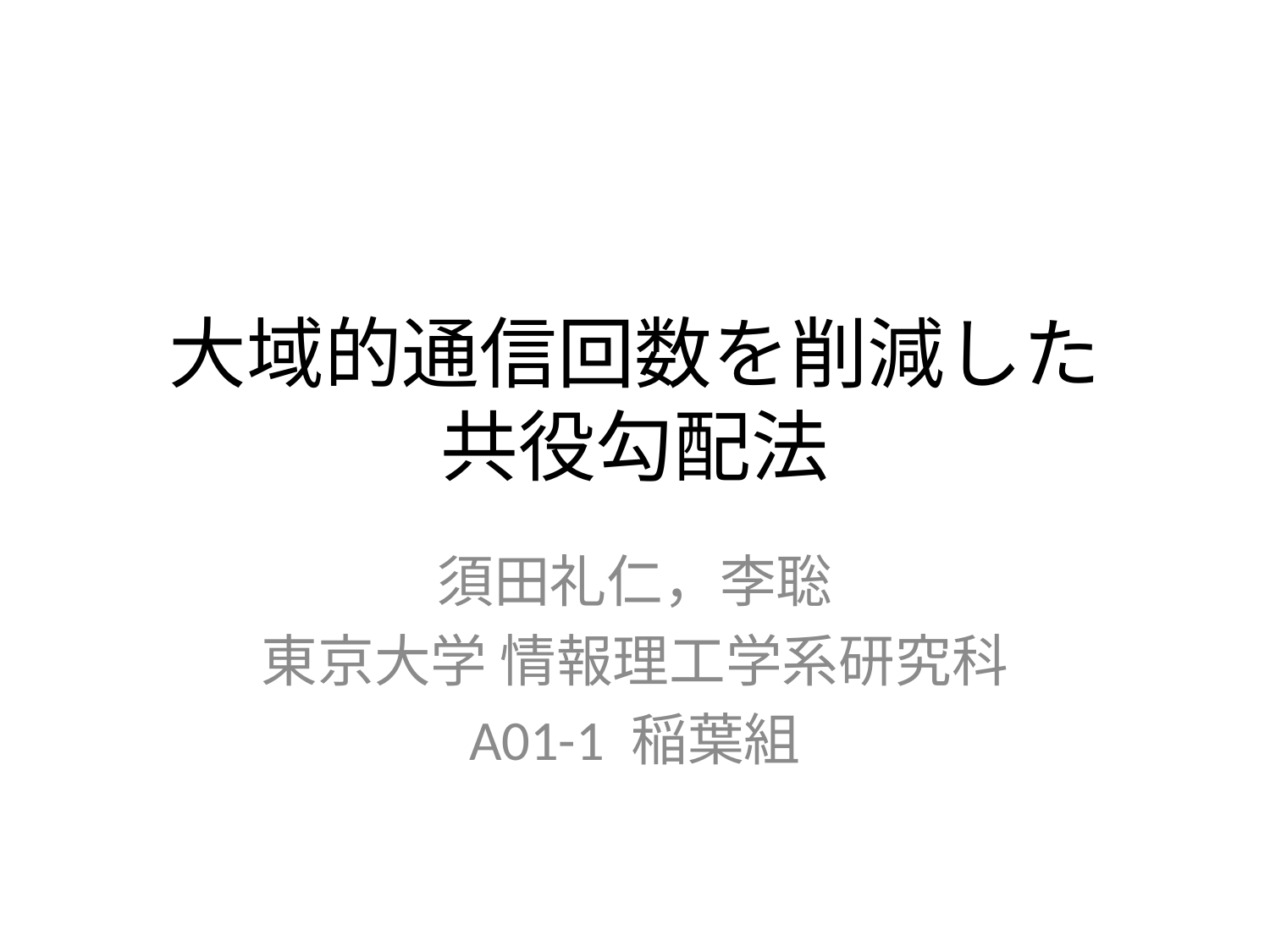

# 大域的通信回数を削減した 共役勾配法
須田礼仁，李聡
東京大学 情報理工学系研究科
A01-1 稲葉組